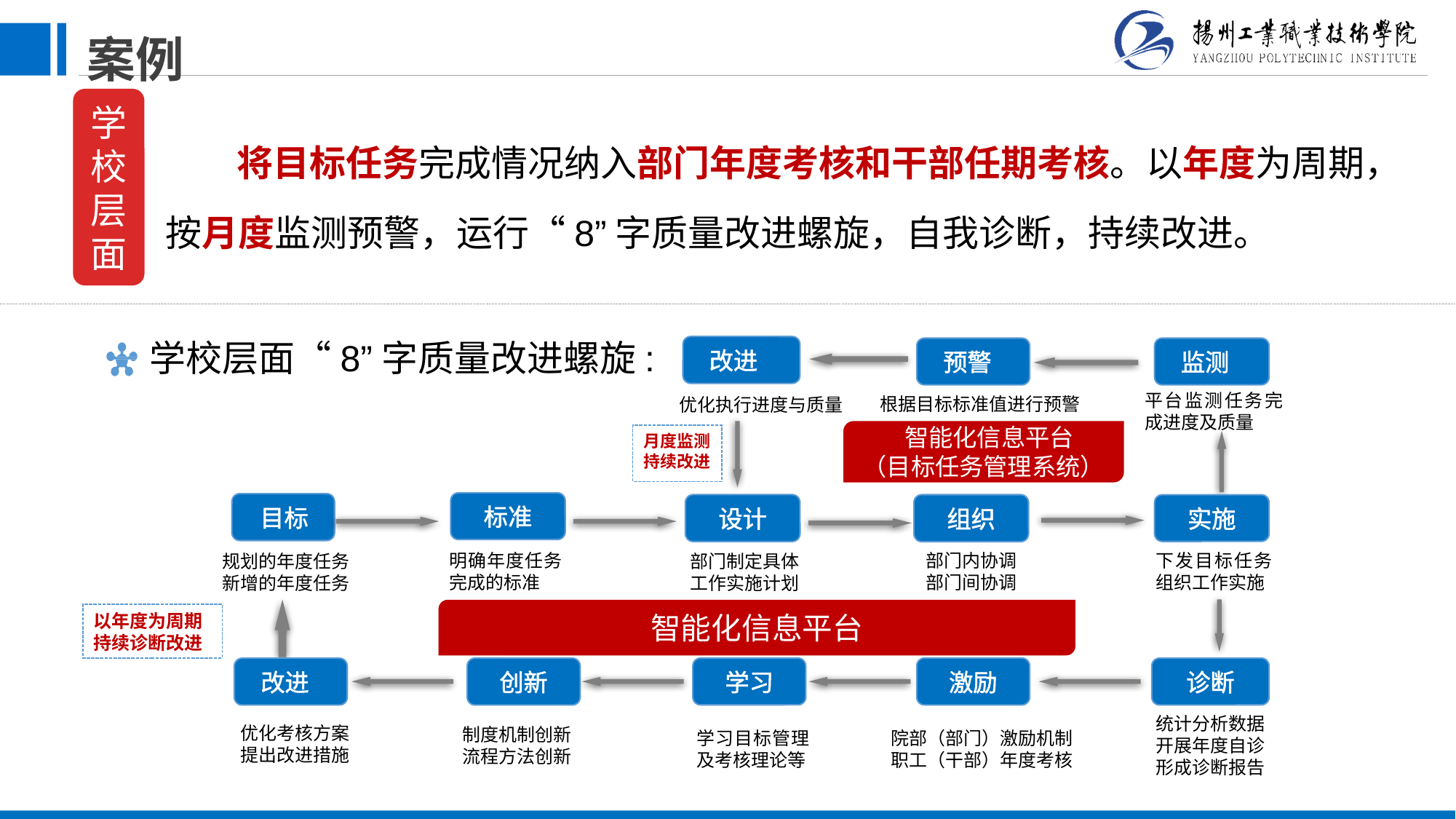

案例
学校层面
 将目标任务完成情况纳入部门年度考核和干部任期考核。以年度为周期，按月度监测预警，运行“8”字质量改进螺旋，自我诊断，持续改进。
学校层面“8”字质量改进螺旋:
 改进
 预警
 监测

平台监测任务完成进度及质量
根据目标标准值进行预警
优化执行进度与质量

 智能化信息平台
（目标任务管理系统）
月度监测
持续改进

标准
 目标
设计
组织
实施

明确年度任务完成的标准
部门内协调
部门间协调
下发目标任务组织工作实施
规划的年度任务
新增的年度任务

部门制定具体
工作实施计划
智能化信息平台
以年度为周期
持续诊断改进

激励
学习
创新
诊断
 改进

统计分析数据
开展年度自诊
形成诊断报告
制度机制创新
流程方法创新
优化考核方案
提出改进措施
学习目标管理及考核理论等
院部（部门）激励机制
职工（干部）年度考核